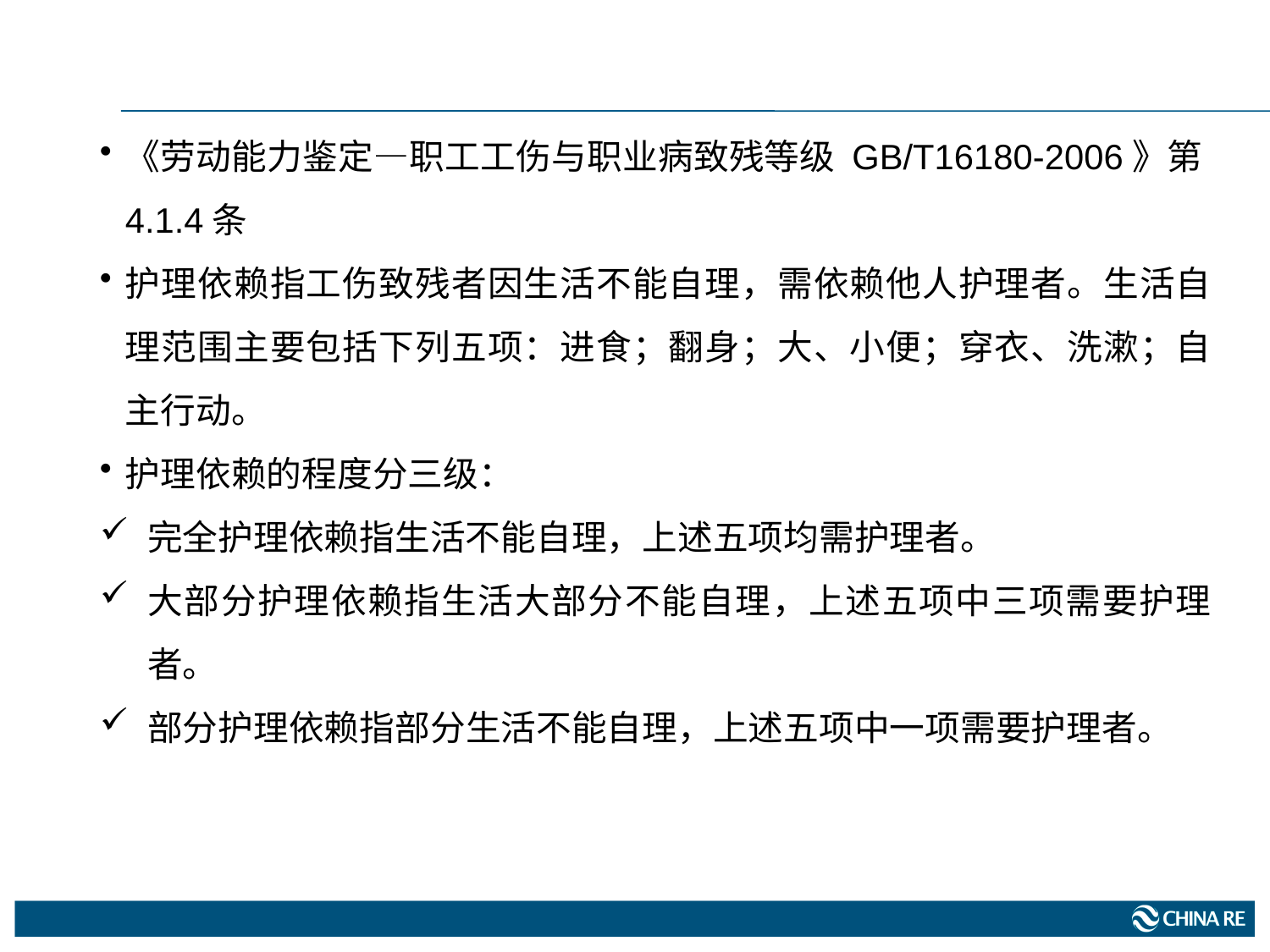

《劳动能力鉴定—职工工伤与职业病致残等级 GB/T16180-2006》第4.1.4条
护理依赖指工伤致残者因生活不能自理，需依赖他人护理者。生活自理范围主要包括下列五项：进食；翻身；大、小便；穿衣、洗漱；自主行动。
护理依赖的程度分三级：
完全护理依赖指生活不能自理，上述五项均需护理者。
大部分护理依赖指生活大部分不能自理，上述五项中三项需要护理者。
部分护理依赖指部分生活不能自理，上述五项中一项需要护理者。